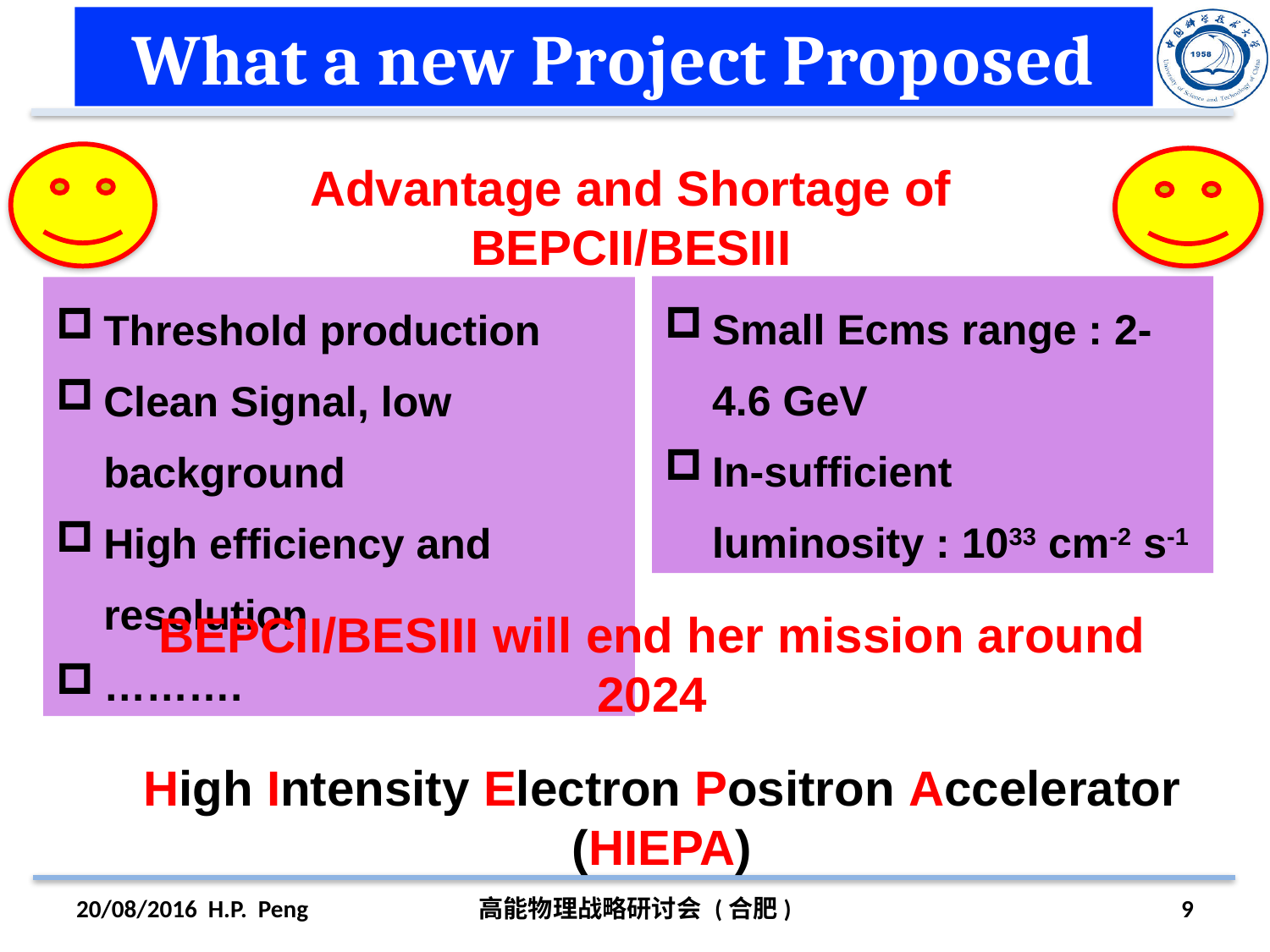

# What a new Project Proposed

Advantage and Shortage of BEPCII/BESIII
Small Ecms range : 2-4.6 GeV
In-sufficient luminosity : 1033 cm-2 s-1
Threshold production
Clean Signal, low background
High efficiency and resolution
……….
BEPCII/BESIII will end her mission around 2024
High Intensity Electron Positron Accelerator (HIEPA)
20/08/2016  H.P.  Peng
高能物理战略研讨会 (合肥)
9